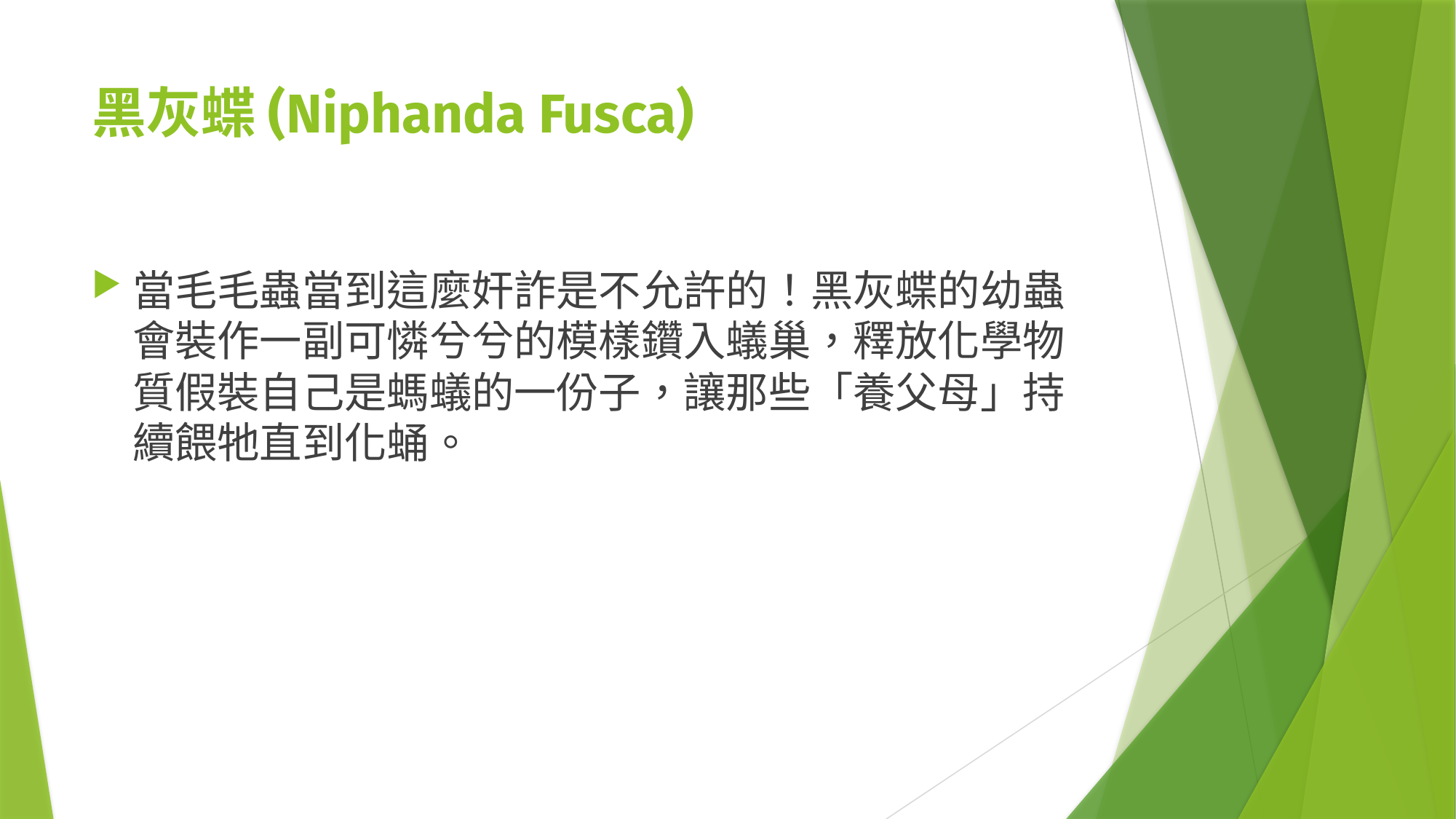

# 黑灰蝶(Niphanda Fusca)
當毛毛蟲當到這麼奸詐是不允許的！黑灰蝶的幼蟲會裝作一副可憐兮兮的模樣鑽入蟻巢，釋放化學物質假裝自己是螞蟻的一份子，讓那些「養父母」持續餵牠直到化蛹。